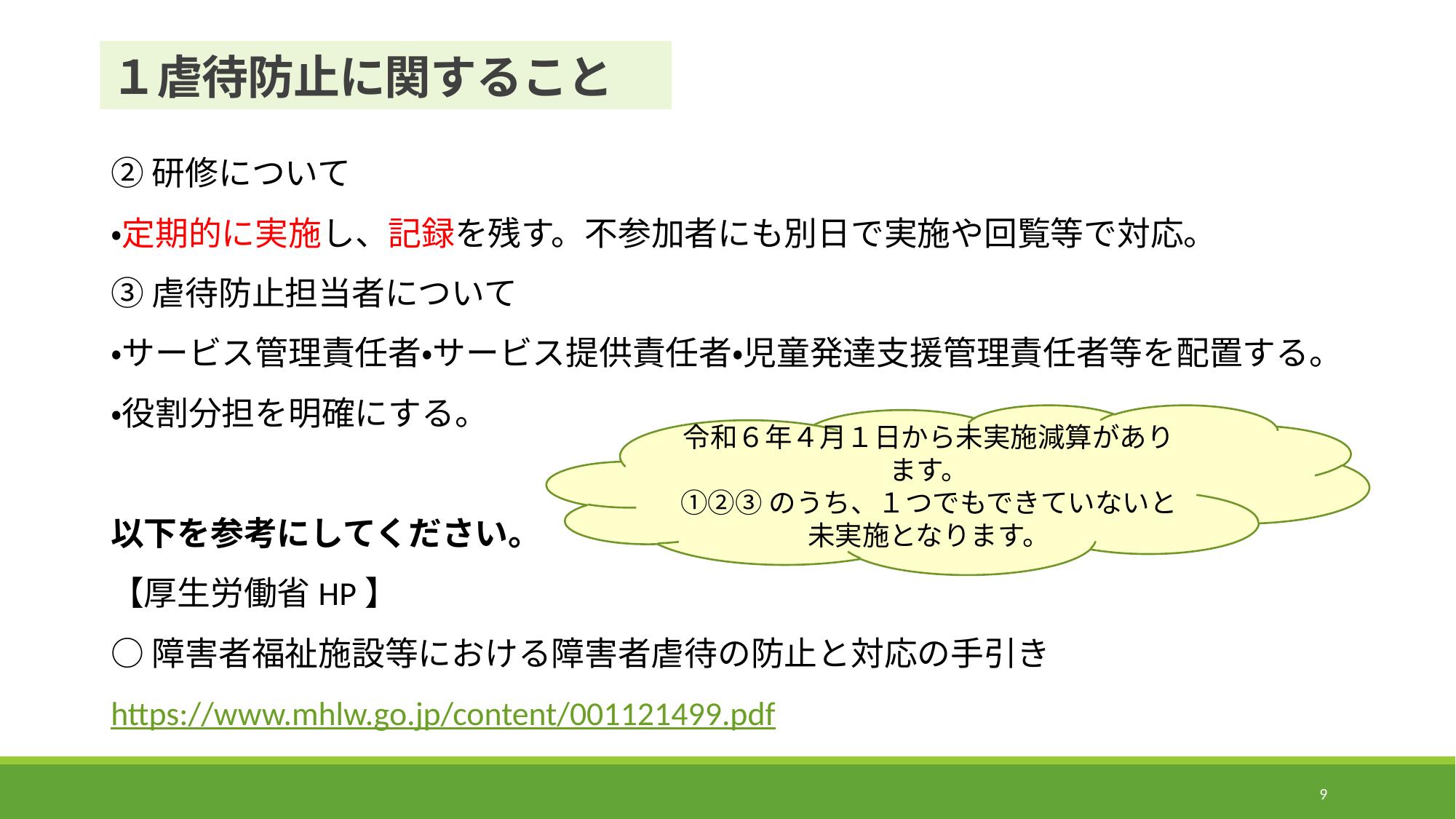

# １虐待防止に関すること
②研修について
・定期的に実施し、記録を残す。不参加者にも別日で実施や回覧等で対応。
③虐待防止担当者について
・サービス管理責任者・サービス提供責任者・児童発達支援管理責任者等を配置する。
・役割分担を明確にする。

以下を参考にしてください。
【厚生労働省HP】
○障害者福祉施設等における障害者虐待の防止と対応の手引き　https://www.mhlw.go.jp/content/001121499.pdf
令和６年４月１日から未実施減算があります。
①②③のうち、１つでもできていないと未実施となります。
9